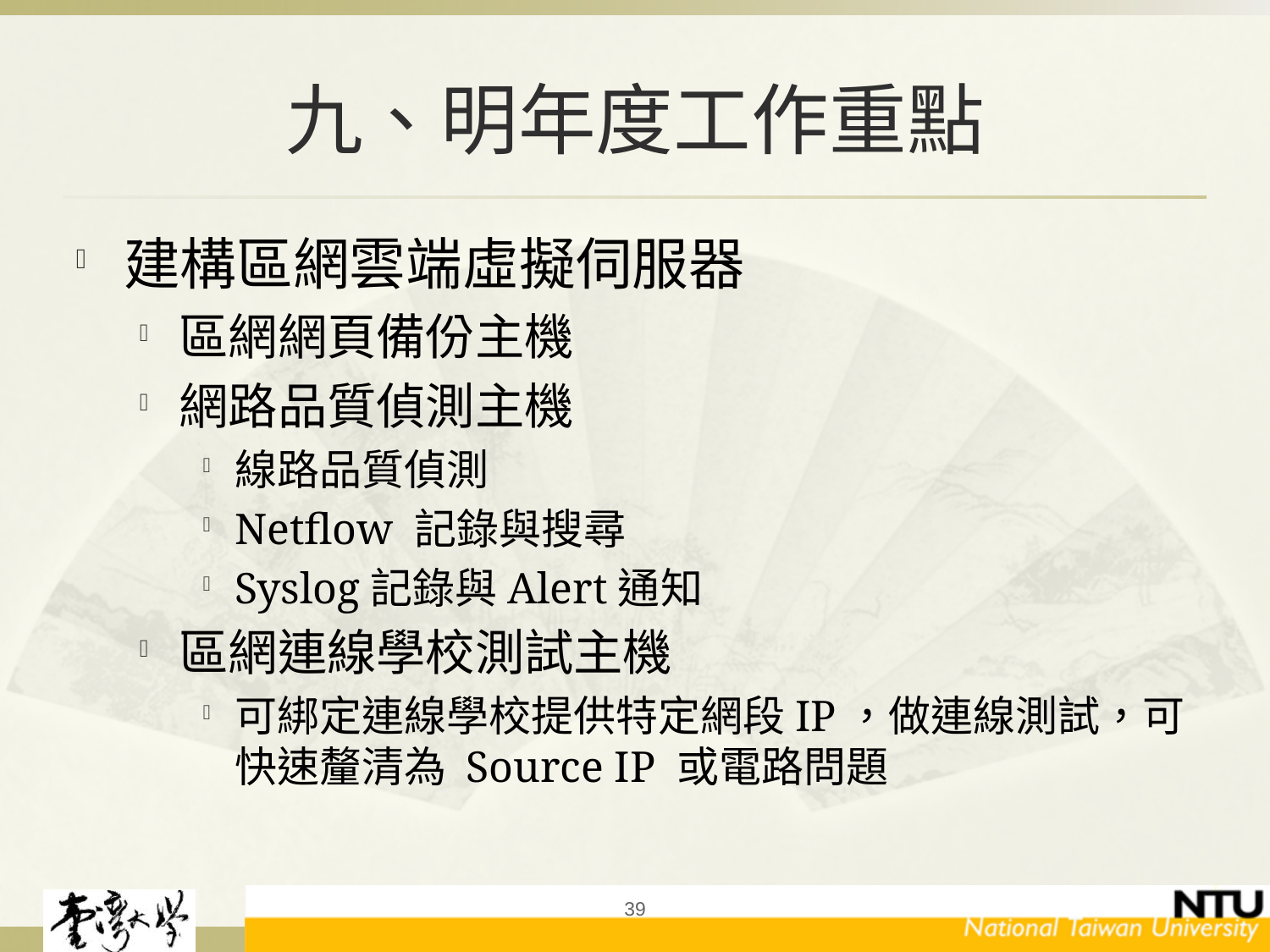

# 九、明年度工作重點
建構區網雲端虛擬伺服器
區網網頁備份主機
網路品質偵測主機
線路品質偵測
Netflow 記錄與搜尋
Syslog記錄與Alert通知
區網連線學校測試主機
可綁定連線學校提供特定網段IP，做連線測試，可快速釐清為 Source IP 或電路問題
39